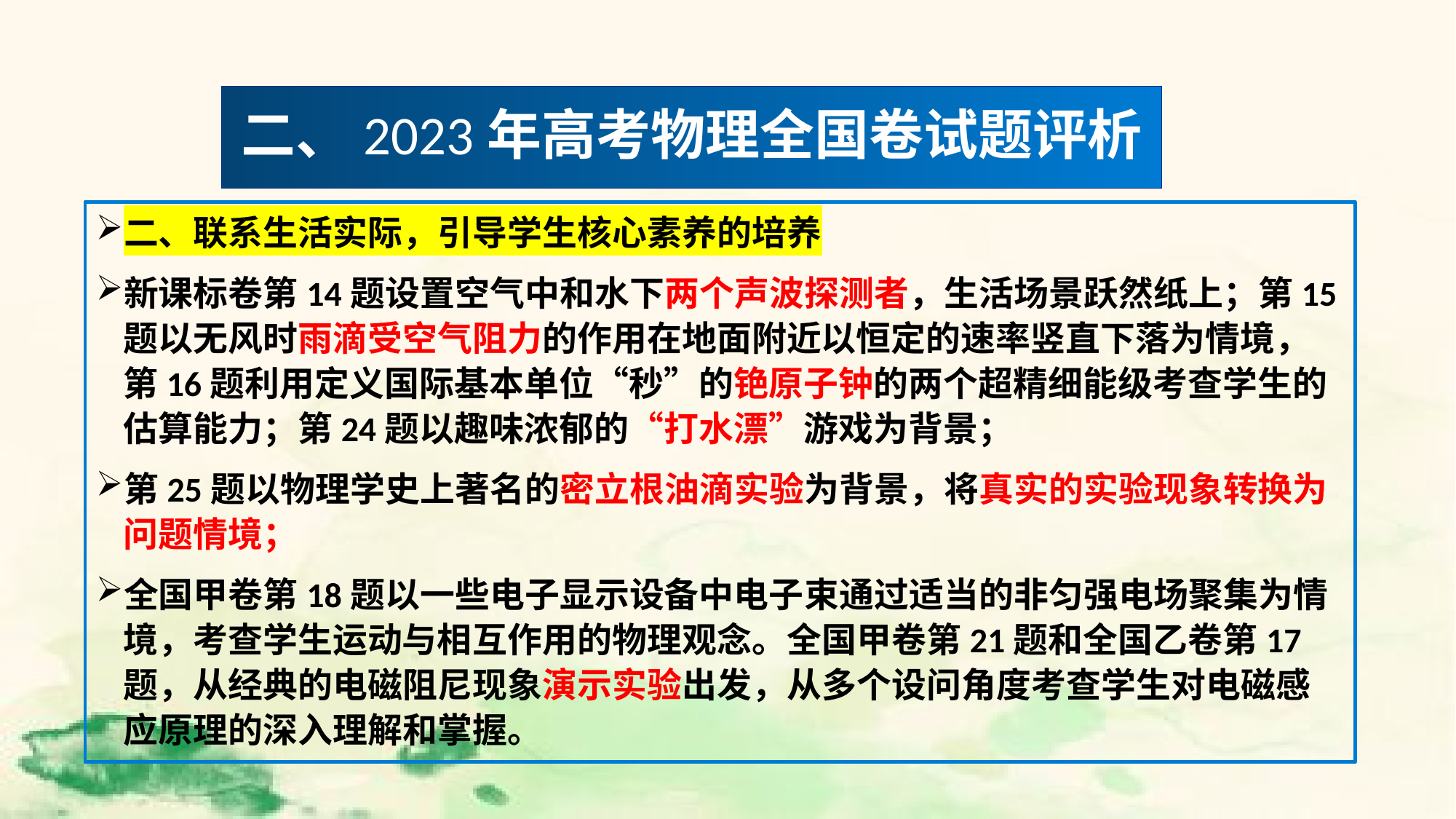

#
二、2023年高考物理全国卷试题评析
二、联系生活实际，引导学生核心素养的培养
新课标卷第14题设置空气中和水下两个声波探测者，生活场景跃然纸上；第15题以无风时雨滴受空气阻力的作用在地面附近以恒定的速率竖直下落为情境，第16题利用定义国际基本单位“秒”的铯原子钟的两个超精细能级考查学生的估算能力；第24题以趣味浓郁的“打水漂”游戏为背景；
第25题以物理学史上著名的密立根油滴实验为背景，将真实的实验现象转换为问题情境；
全国甲卷第18题以一些电子显示设备中电子束通过适当的非匀强电场聚集为情境，考查学生运动与相互作用的物理观念。全国甲卷第21题和全国乙卷第17题，从经典的电磁阻尼现象演示实验出发，从多个设问角度考查学生对电磁感应原理的深入理解和掌握。